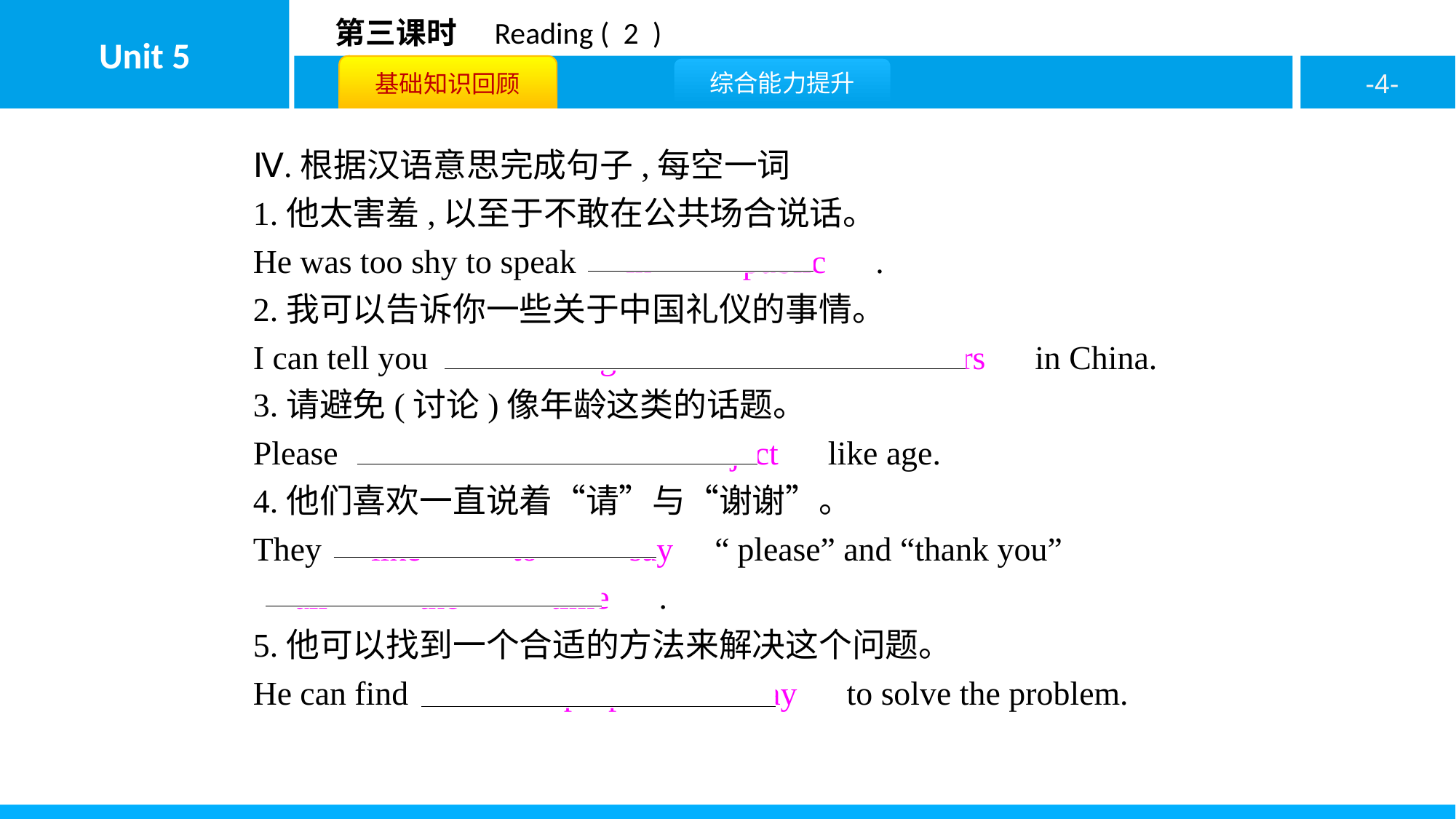

Ⅳ.根据汉语意思完成句子,每空一词
1.他太害羞,以至于不敢在公共场合说话。
He was too shy to speak　in　 　public　.
2.我可以告诉你一些关于中国礼仪的事情。
I can tell you　something　 　about　 　manners　in China.
3.请避免(讨论)像年龄这类的话题。
Please　avoid　 　the　 　subject　like age.
4.他们喜欢一直说着“请”与“谢谢”。
They　like　 　to　 　say　“please” and “thank you”
　all　 　the　 　time　.
5.他可以找到一个合适的方法来解决这个问题。
He can find　a　 　proper　 　way　to solve the problem.